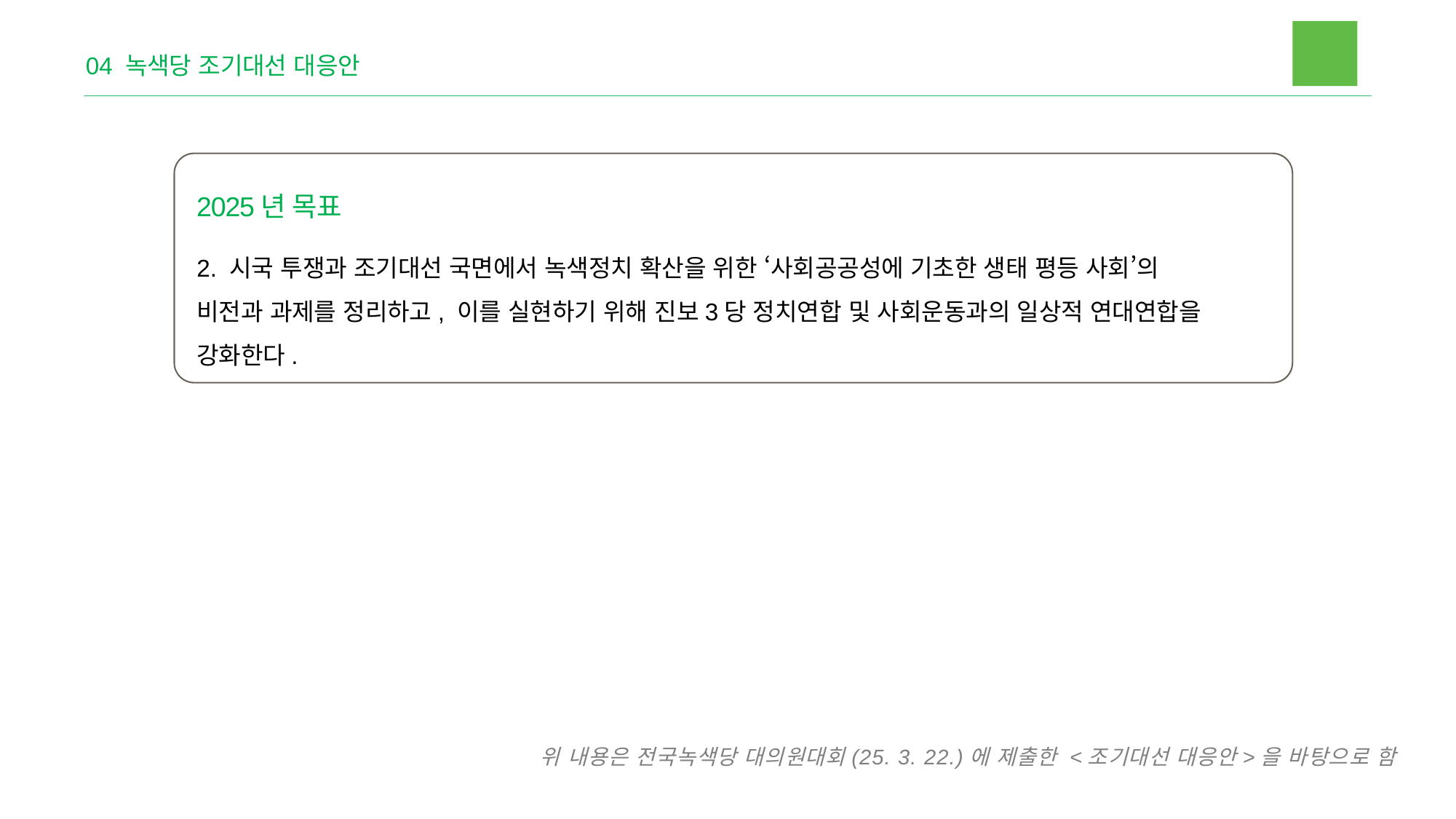

04 녹색당 조기대선 대응안

2025년 목표
2. 시국 투쟁과 조기대선 국면에서 녹색정치 확산을 위한 ‘사회공공성에 기초한 생태 평등 사회’의 비전과 과제를 정리하고, 이를 실현하기 위해 진보3당 정치연합 및 사회운동과의 일상적 연대연합을 강화한다.
위 내용은 전국녹색당 대의원대회(25. 3. 22.)에 제출한 <조기대선 대응안>을 바탕으로 함